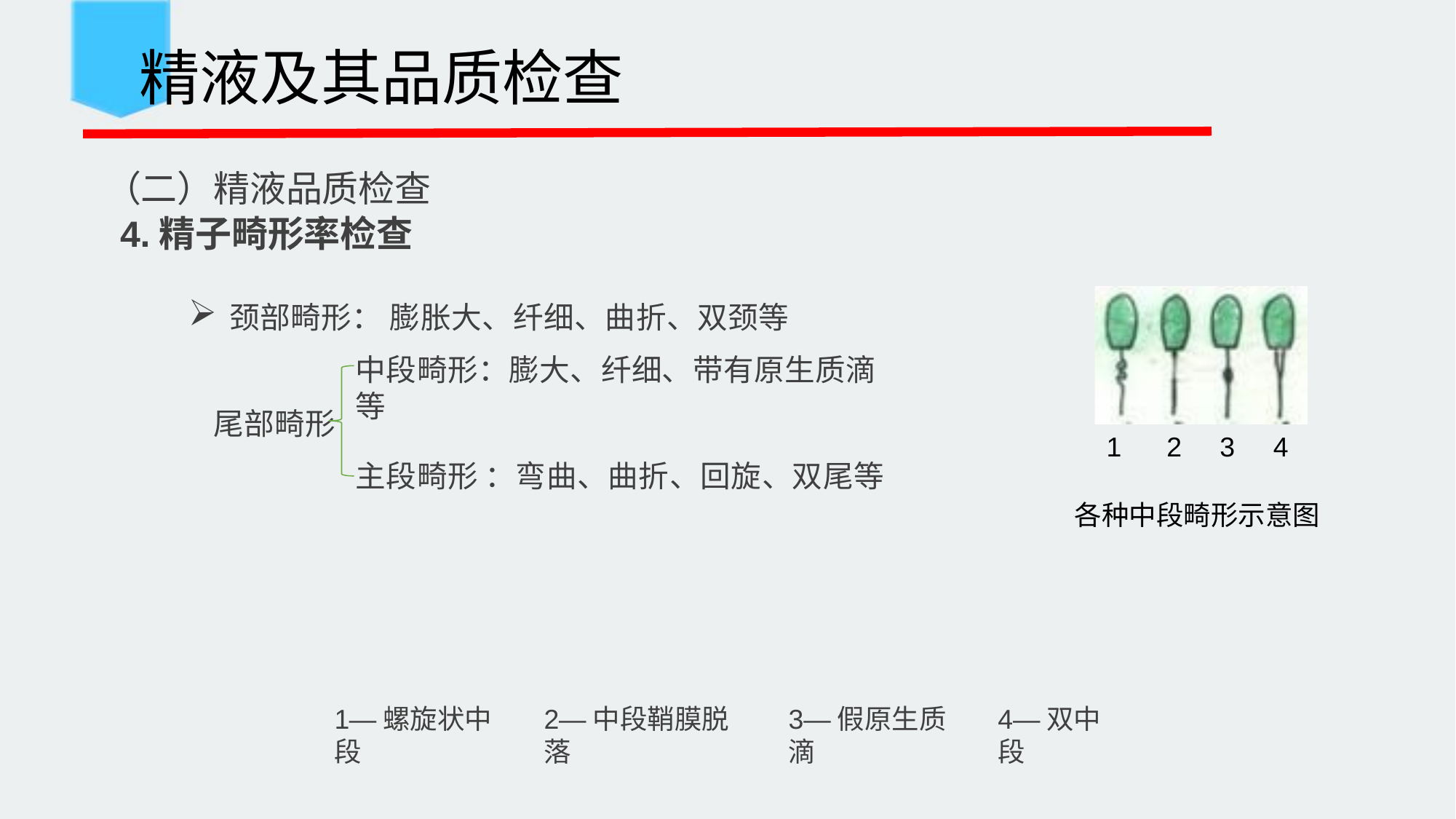

精液及其品质检查
  （二）精液品质检查
    4.精子畸形率检查
颈部畸形： 膨胀大、纤细、曲折、双颈等
中段畸形：膨大、纤细、带有原生质滴等

尾部畸形
1	2	3	4

各种中段畸形示意图
主段畸形 ：弯曲、曲折、回旋、双尾等
1—螺旋状中段
2—中段鞘膜脱落
3—假原生质滴
4—双中段